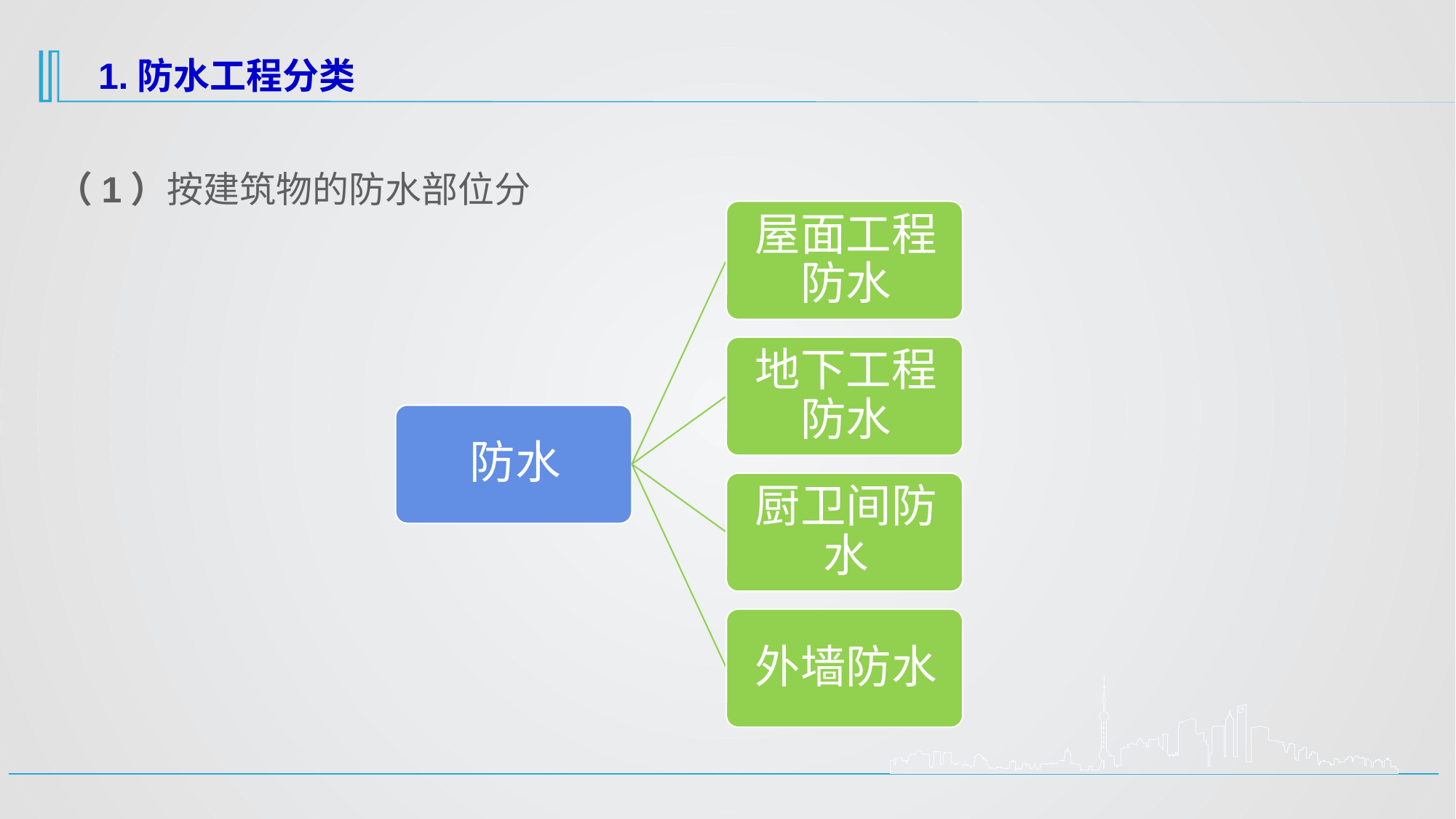

1.防水工程分类
（1）按建筑物的防水部位分
防水

屋面工程防水

地下工程防水

厨卫间防水

外墙防水